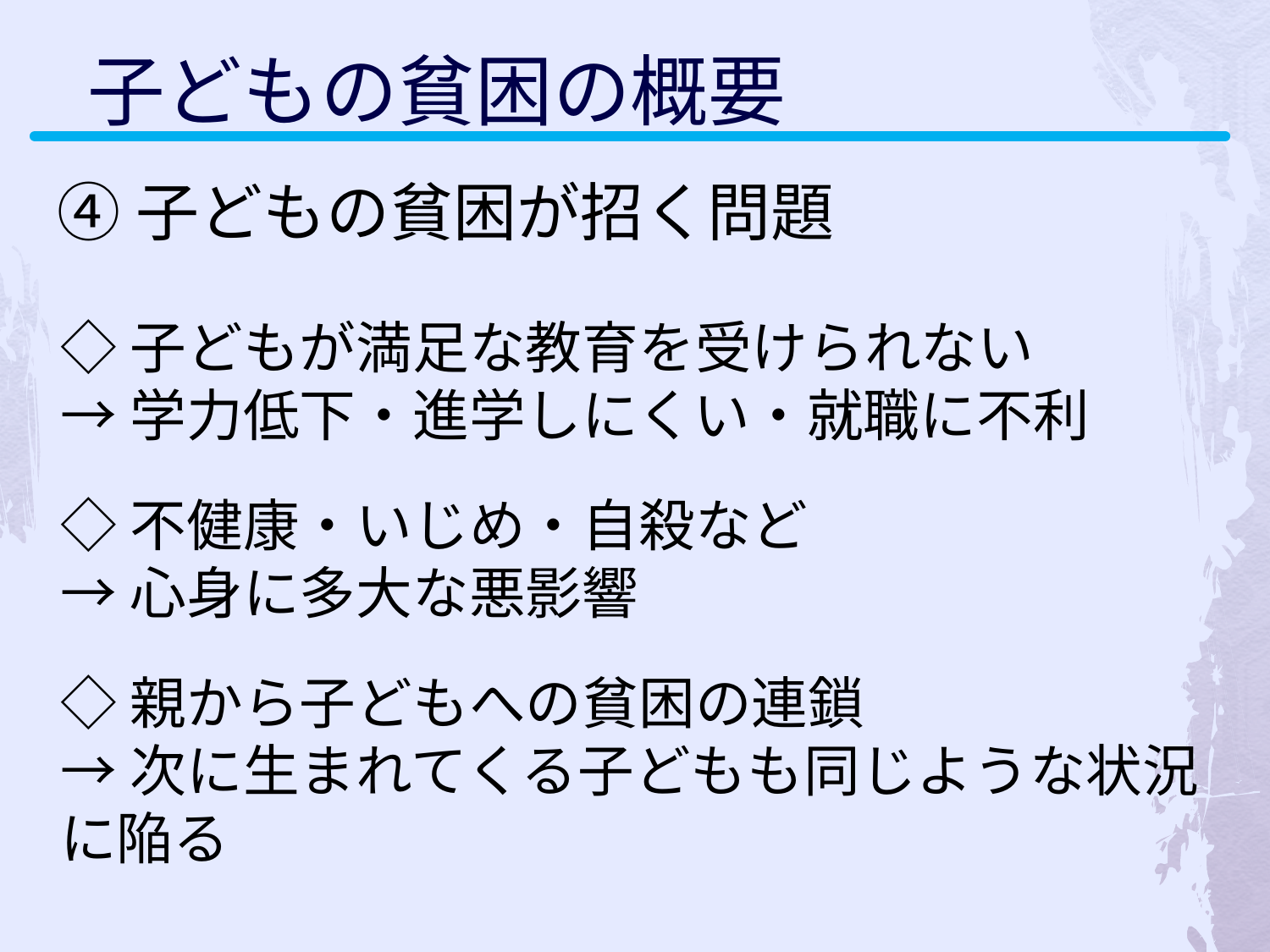

子どもの貧困の概要
④子どもの貧困が招く問題
◇子どもが満足な教育を受けられない
→学力低下・進学しにくい・就職に不利

◇不健康・いじめ・自殺など
→心身に多大な悪影響

◇親から子どもへの貧困の連鎖
→次に生まれてくる子どもも同じような状況に陥る